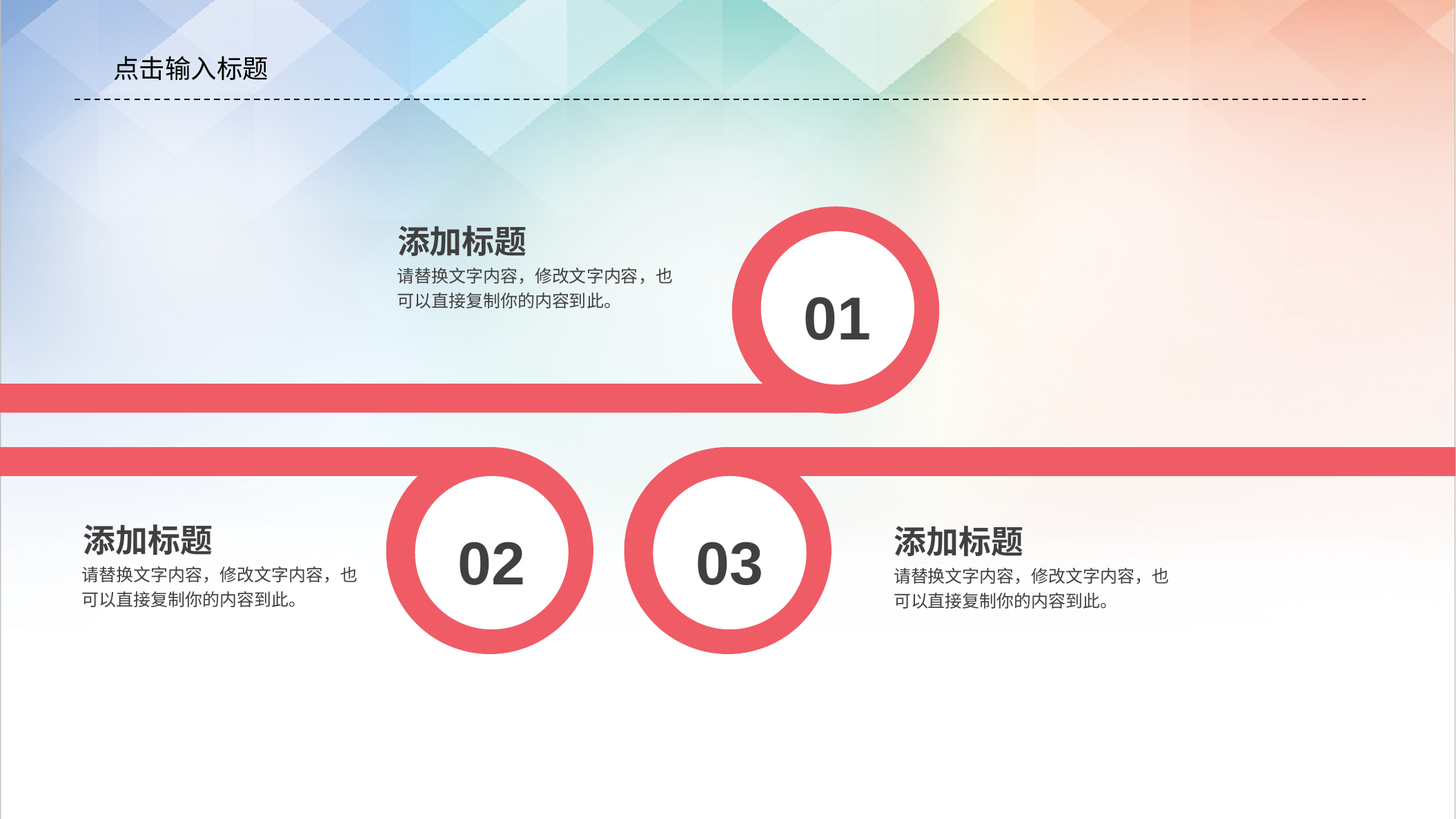

点击输入标题

01
添加标题
请替换文字内容，修改文字内容，也可以直接复制你的内容到此。

02

03

添加标题
添加标题
请替换文字内容，修改文字内容，也可以直接复制你的内容到此。
请替换文字内容，修改文字内容，也可以直接复制你的内容到此。